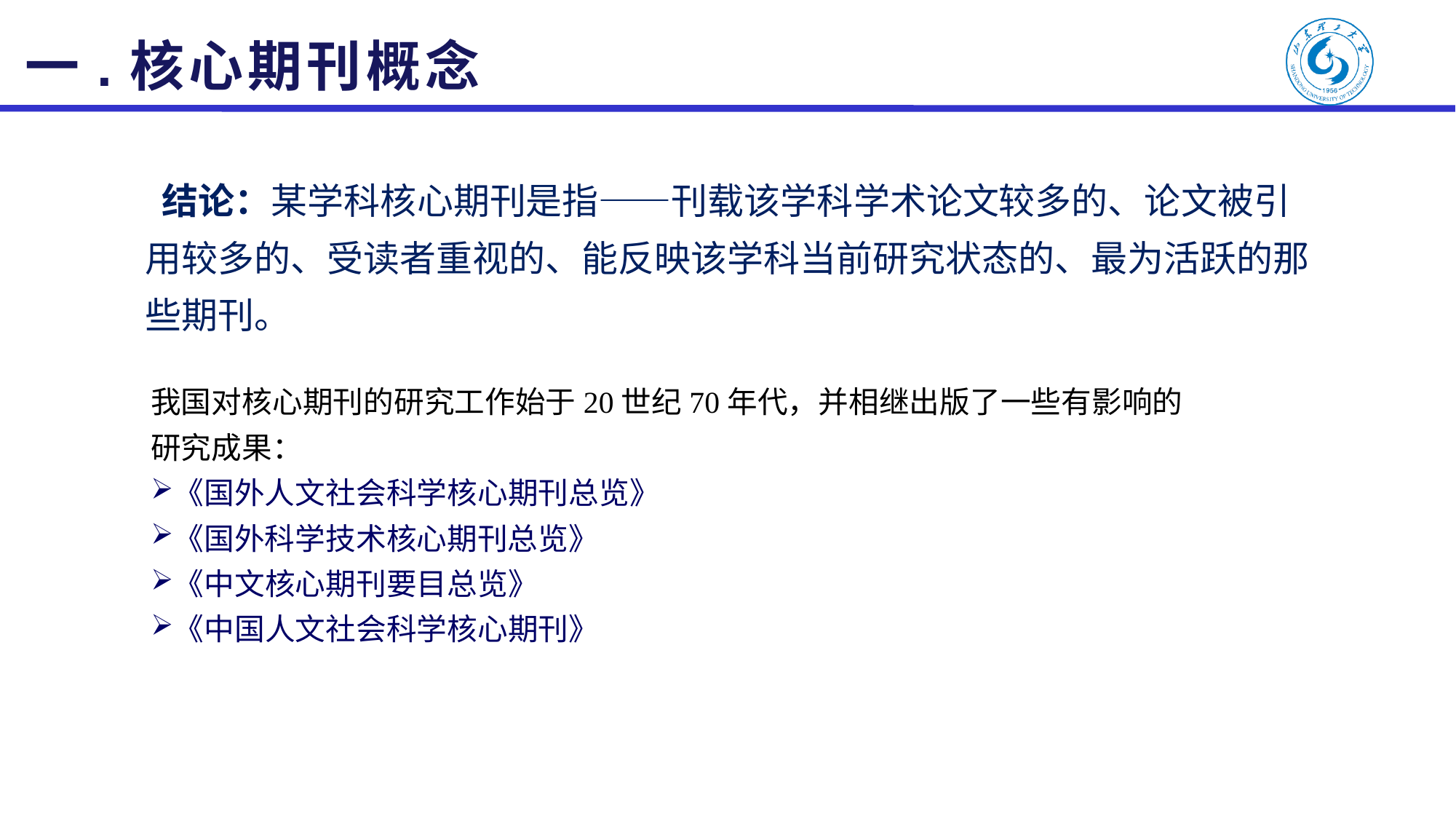

# 一.核心期刊概念
 结论：某学科核心期刊是指——刊载该学科学术论文较多的、论文被引用较多的、受读者重视的、能反映该学科当前研究状态的、最为活跃的那些期刊。
我国对核心期刊的研究工作始于20世纪70年代，并相继出版了一些有影响的研究成果：
《国外人文社会科学核心期刊总览》
《国外科学技术核心期刊总览》
《中文核心期刊要目总览》
《中国人文社会科学核心期刊》